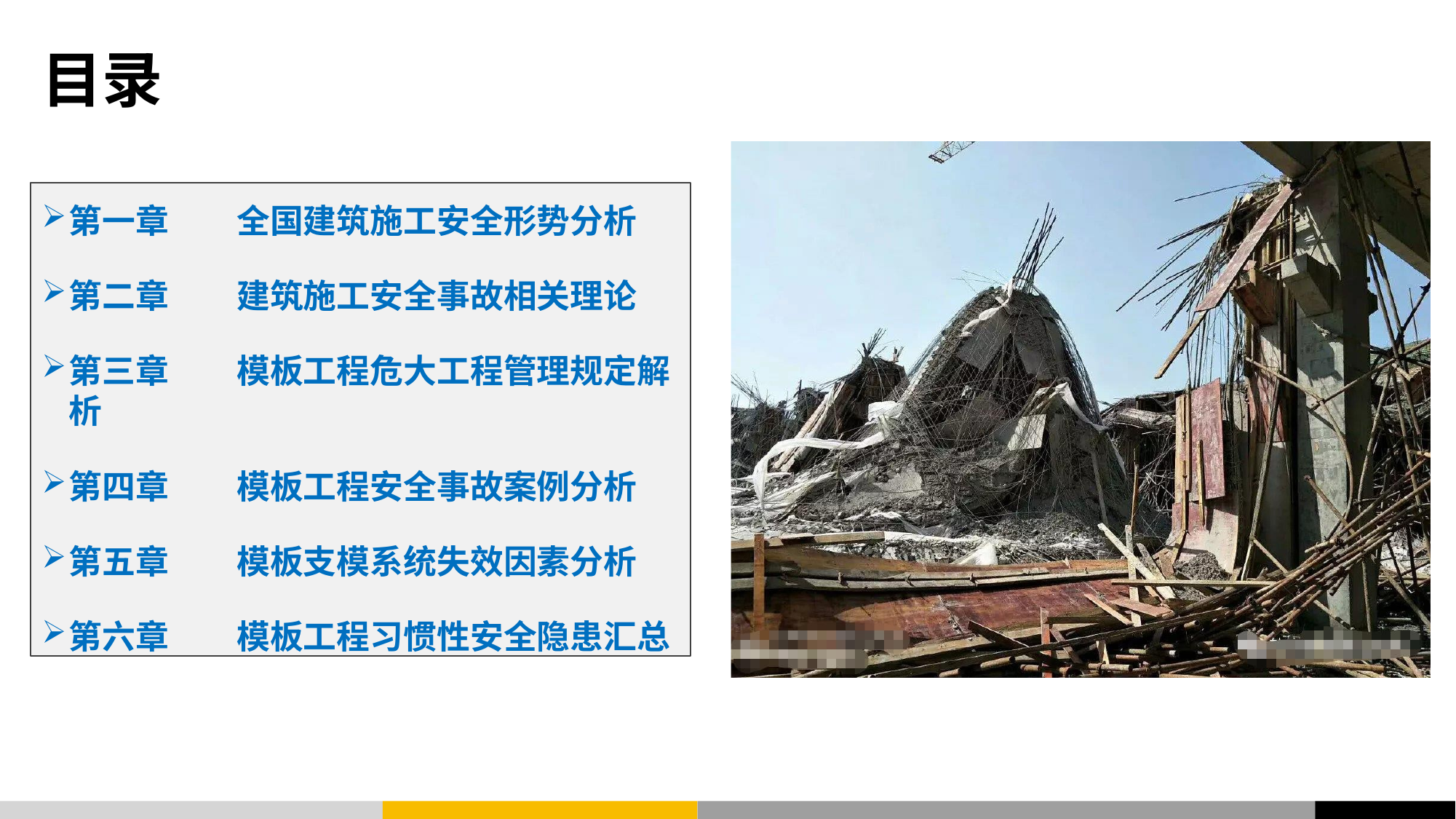

# 目录

第一章	全国建筑施工安全形势分析
第二章	建筑施工安全事故相关理论
第三章	模板工程危大工程管理规定解析
第四章	模板工程安全事故案例分析
第五章	模板支模系统失效因素分析
第六章	模板工程习惯性安全隐患汇总